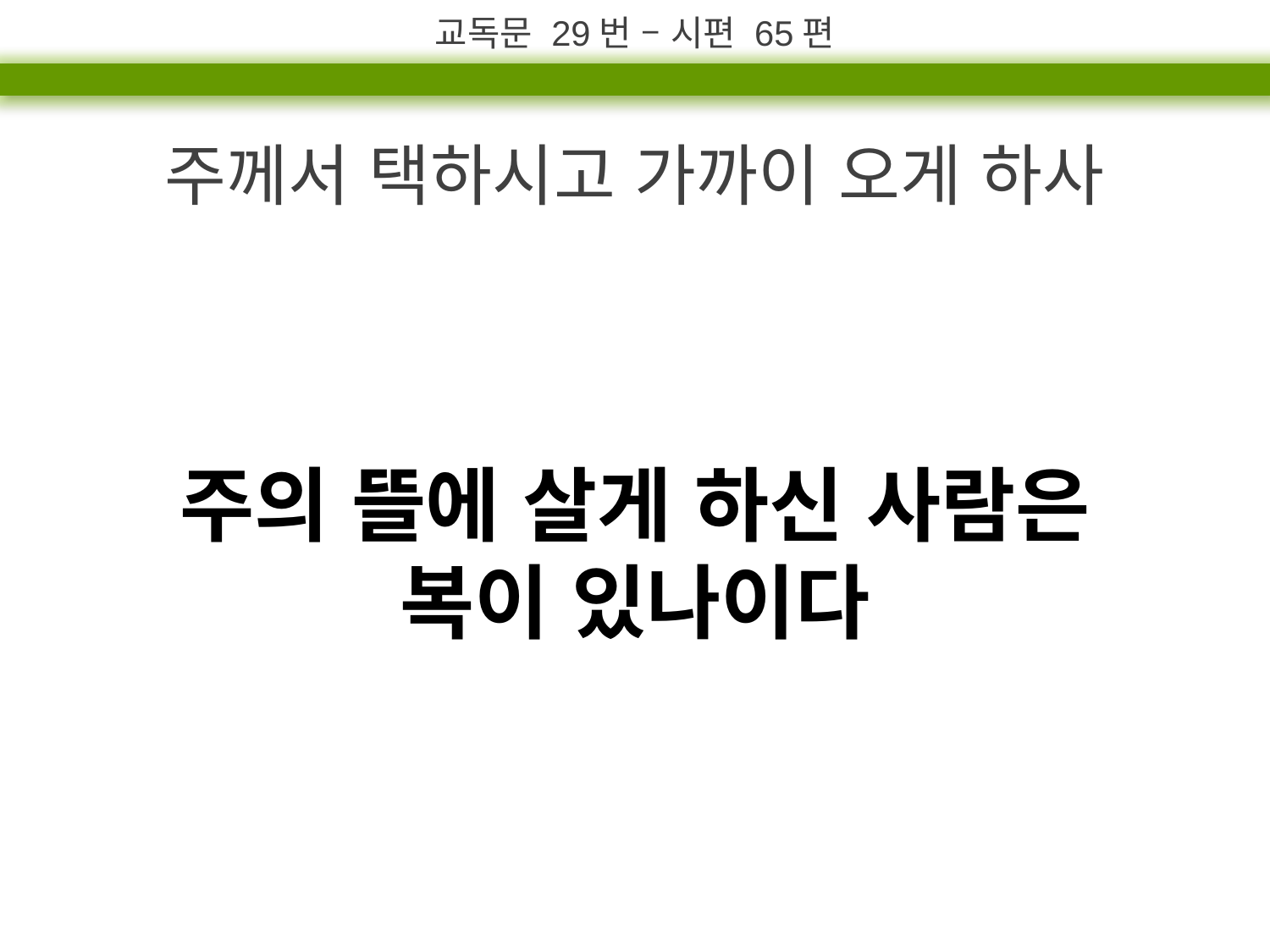

교독문 29번 – 시편 65편

주께서 택하시고 가까이 오게 하사
주의 뜰에 살게 하신 사람은
복이 있나이다